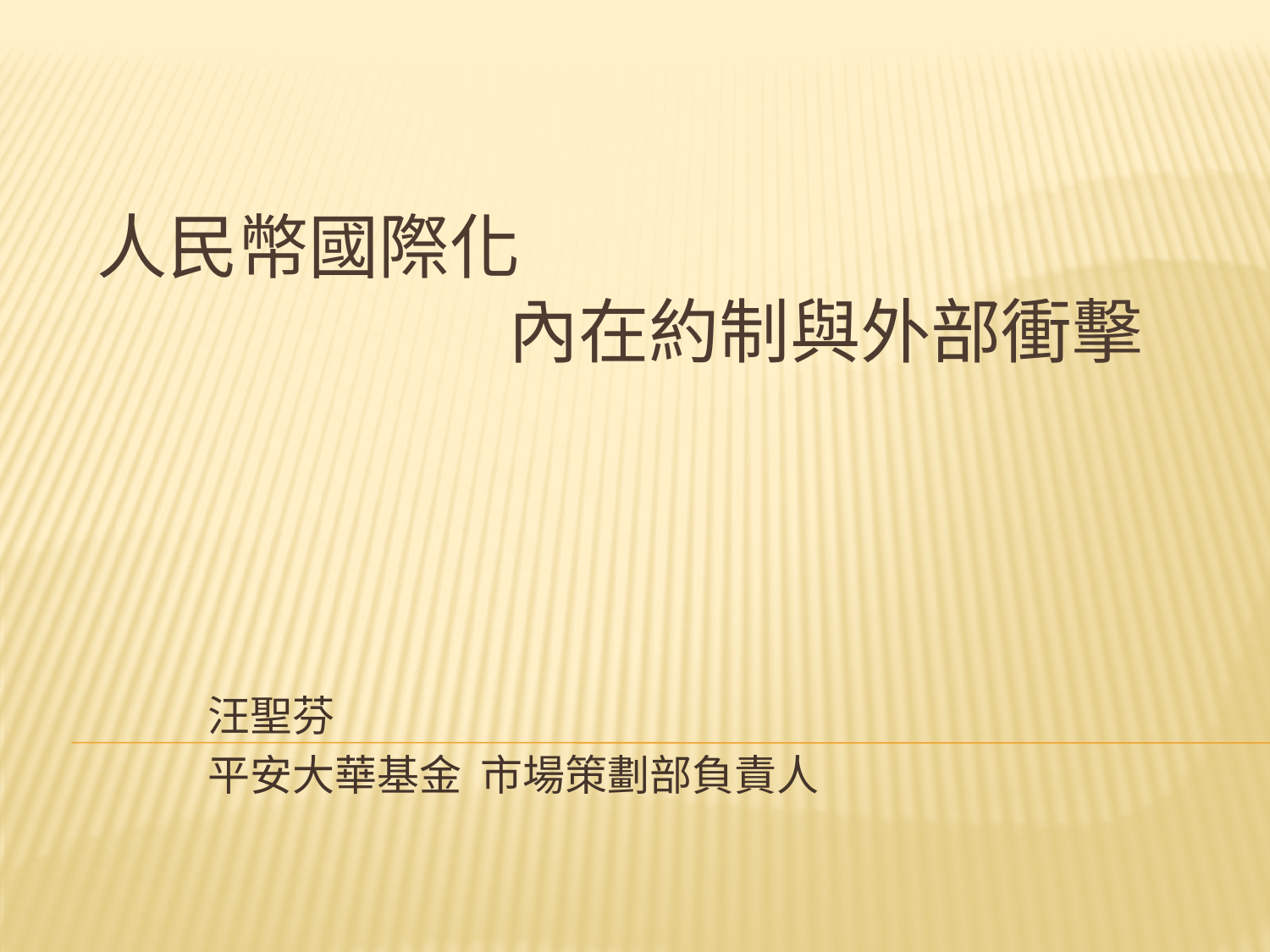

# 人民幣國際化 內在約制與外部衝擊
汪聖芬
平安大華基金  市場策劃部負責人